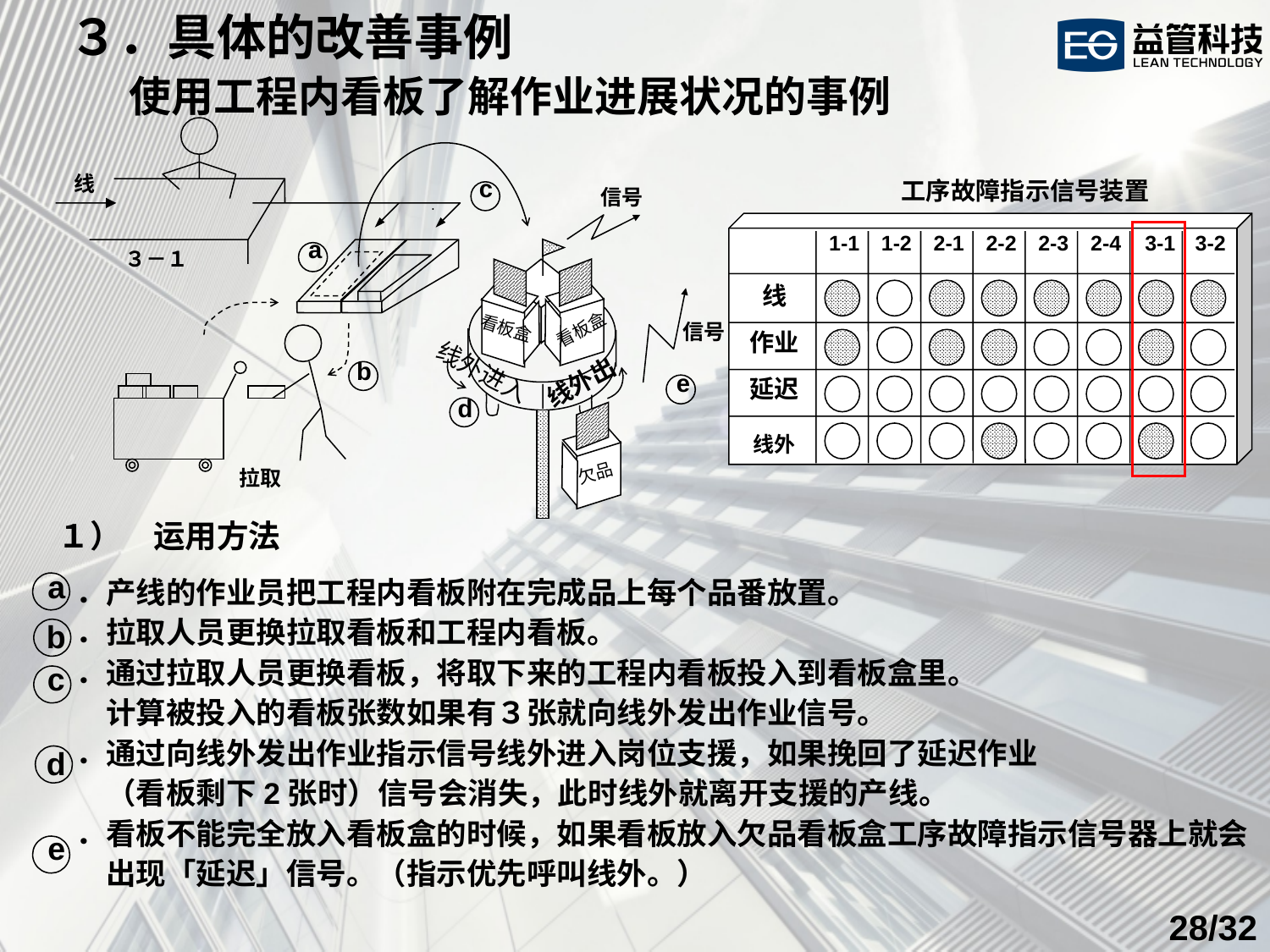

３．具体的改善事例
使用工程内看板了解作业进展状况的事例

线
c
工序故障指示信号装置
信号

1‐1
1‐2
2‐1
2‐2
2‐3
2‐4
3‐1
3‐2
a

３－１

线

看板盒
信号
看板盒
作业

线外出
b

e

线外进入
延迟

d

线外

欠品

拉取

１）　运用方法
a

．产线的作业员把工程内看板附在完成品上每个品番放置。
．拉取人员更换拉取看板和工程内看板。
．通过拉取人员更换看板，将取下来的工程内看板投入到看板盒里。
　计算被投入的看板张数如果有３张就向线外发出作业信号。
．通过向线外发出作业指示信号线外进入岗位支援，如果挽回了延迟作业
　（看板剩下2张时）信号会消失，此时线外就离开支援的产线。
．看板不能完全放入看板盒的时候，如果看板放入欠品看板盒工序故障指示信号器上就会
　出现「延迟」信号。（指示优先呼叫线外。）
b

c

d

e

28/32